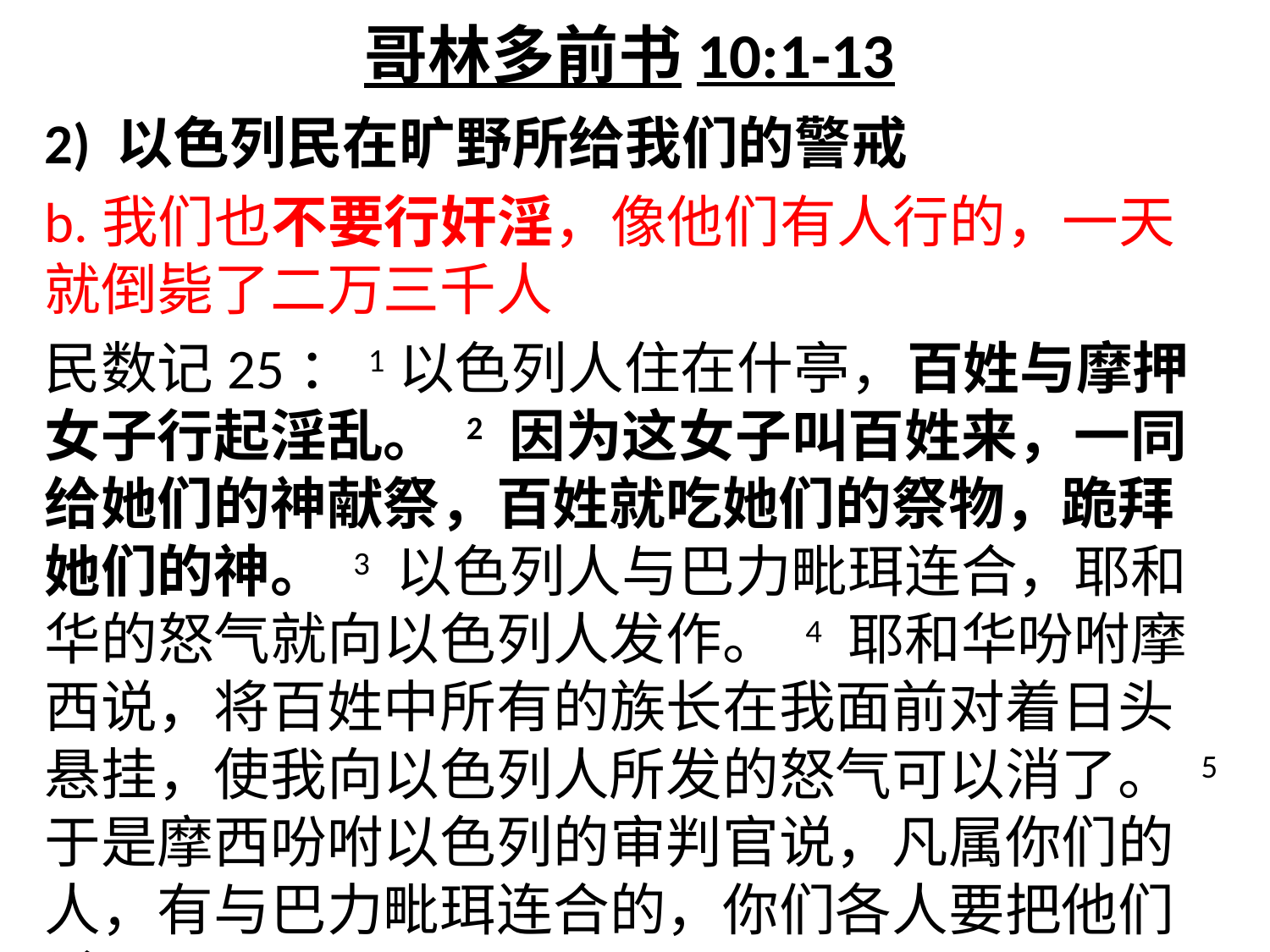

哥林多前书10:1-13
2) 以色列民在旷野所给我们的警戒
b.我们也不要行奸淫，像他们有人行的，一天就倒毙了二万三千人
民数记25：1以色列人住在什亭，百姓与摩押女子行起淫乱。 2 因为这女子叫百姓来，一同给她们的神献祭，百姓就吃她们的祭物，跪拜她们的神。 3 以色列人与巴力毗珥连合，耶和华的怒气就向以色列人发作。 4 耶和华吩咐摩西说，将百姓中所有的族长在我面前对着日头悬挂，使我向以色列人所发的怒气可以消了。 5 于是摩西吩咐以色列的审判官说，凡属你们的人，有与巴力毗珥连合的，你们各人要把他们杀了。